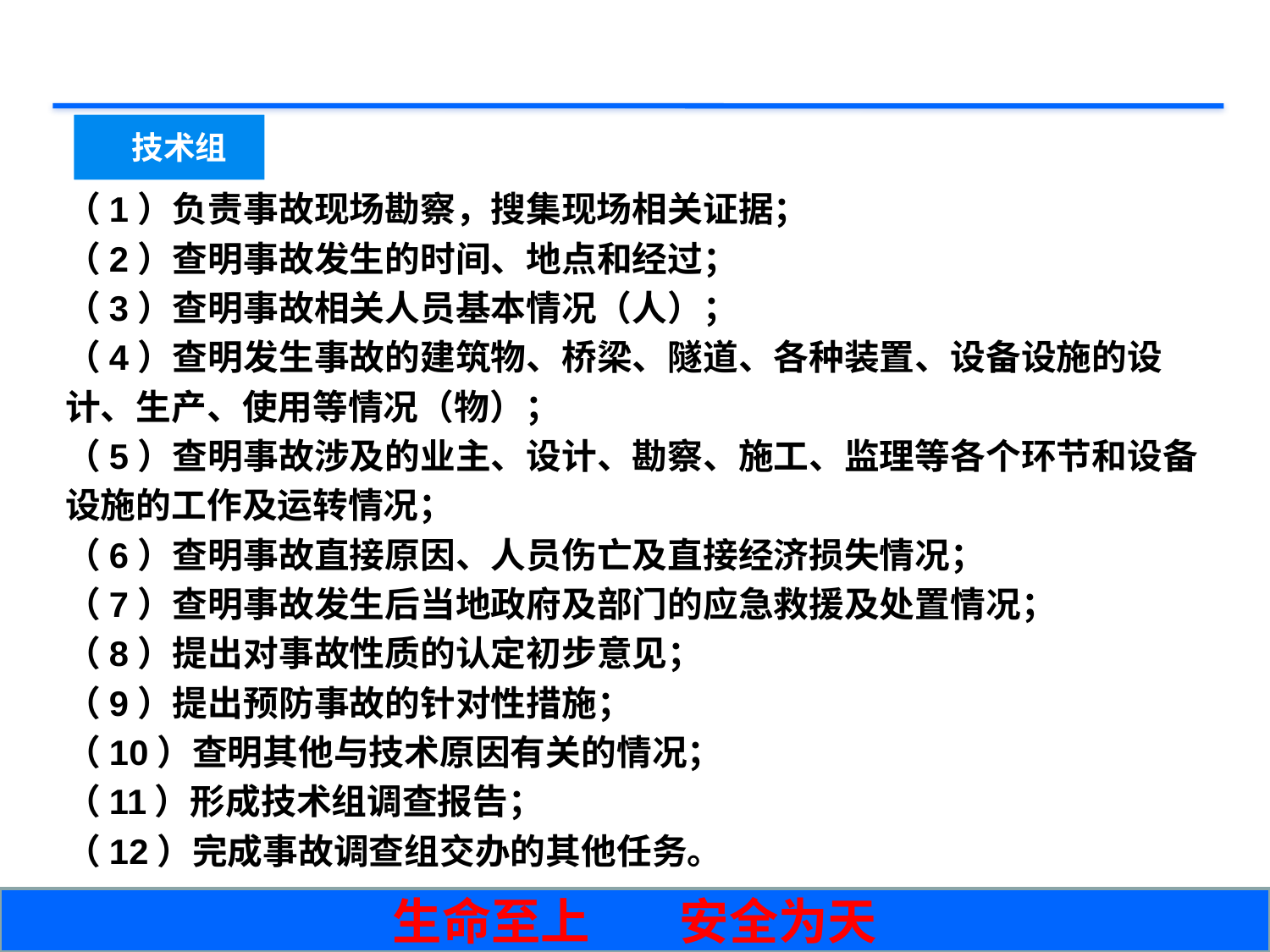

技术组
（1）负责事故现场勘察，搜集现场相关证据；
（2）查明事故发生的时间、地点和经过；
（3）查明事故相关人员基本情况（人）；
（4）查明发生事故的建筑物、桥梁、隧道、各种装置、设备设施的设计、生产、使用等情况（物）；
（5）查明事故涉及的业主、设计、勘察、施工、监理等各个环节和设备设施的工作及运转情况；
（6）查明事故直接原因、人员伤亡及直接经济损失情况；
（7）查明事故发生后当地政府及部门的应急救援及处置情况；
（8）提出对事故性质的认定初步意见；
（9）提出预防事故的针对性措施；
（10）查明其他与技术原因有关的情况；
（11）形成技术组调查报告；
（12）完成事故调查组交办的其他任务。